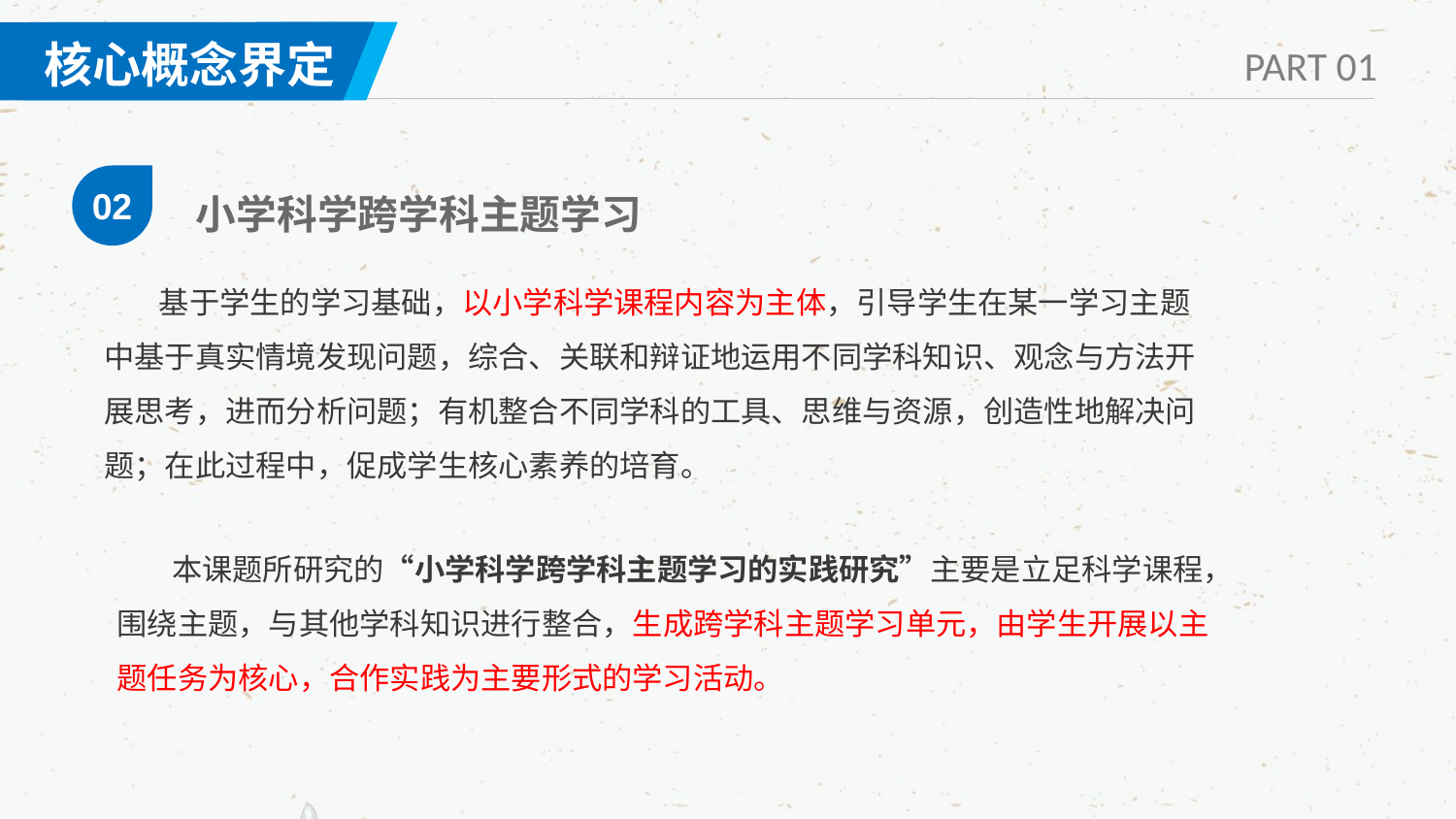

核心概念界定
小学科学跨学科主题学习
02
       基于学生的学习基础，以小学科学课程内容为主体，引导学生在某一学习主题中基于真实情境发现问题，综合、关联和辩证地运用不同学科知识、观念与方法开展思考，进而分析问题；有机整合不同学科的工具、思维与资源，创造性地解决问题；在此过程中，促成学生核心素养的培育。
       本课题所研究的“小学科学跨学科主题学习的实践研究”主要是立足科学课程，围绕主题，与其他学科知识进行整合，生成跨学科主题学习单元，由学生开展以主题任务为核心，合作实践为主要形式的学习活动。